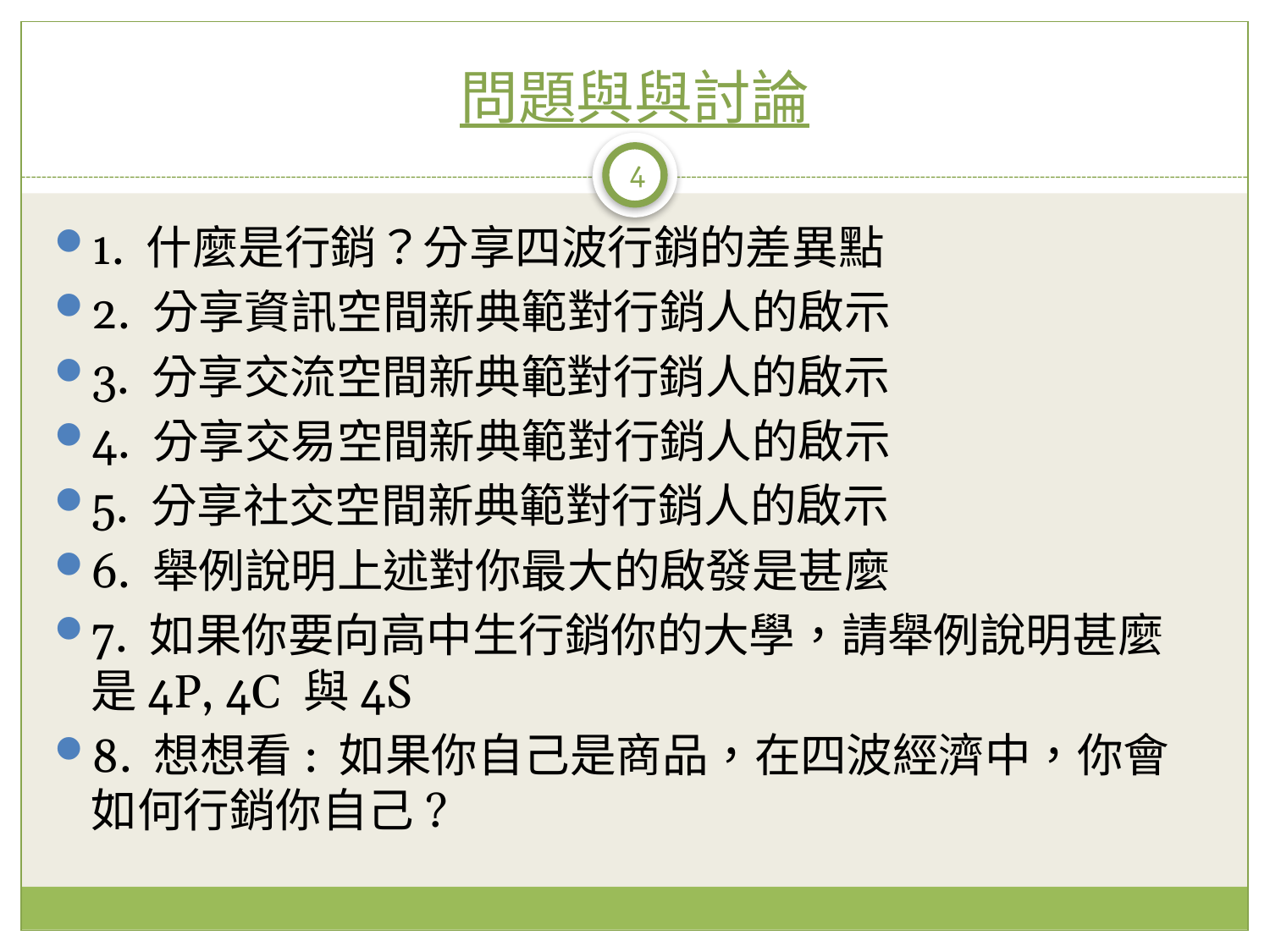

# 問題與與討論
4
1. 什麼是行銷？分享四波行銷的差異點
2. 分享資訊空間新典範對行銷人的啟示
3. 分享交流空間新典範對行銷人的啟示
4. 分享交易空間新典範對行銷人的啟示
5. 分享社交空間新典範對行銷人的啟示
6. 舉例說明上述對你最大的啟發是甚麼
7. 如果你要向高中生行銷你的大學，請舉例說明甚麼是4P, 4C 與4S
8. 想想看: 如果你自己是商品，在四波經濟中，你會如何行銷你自己?